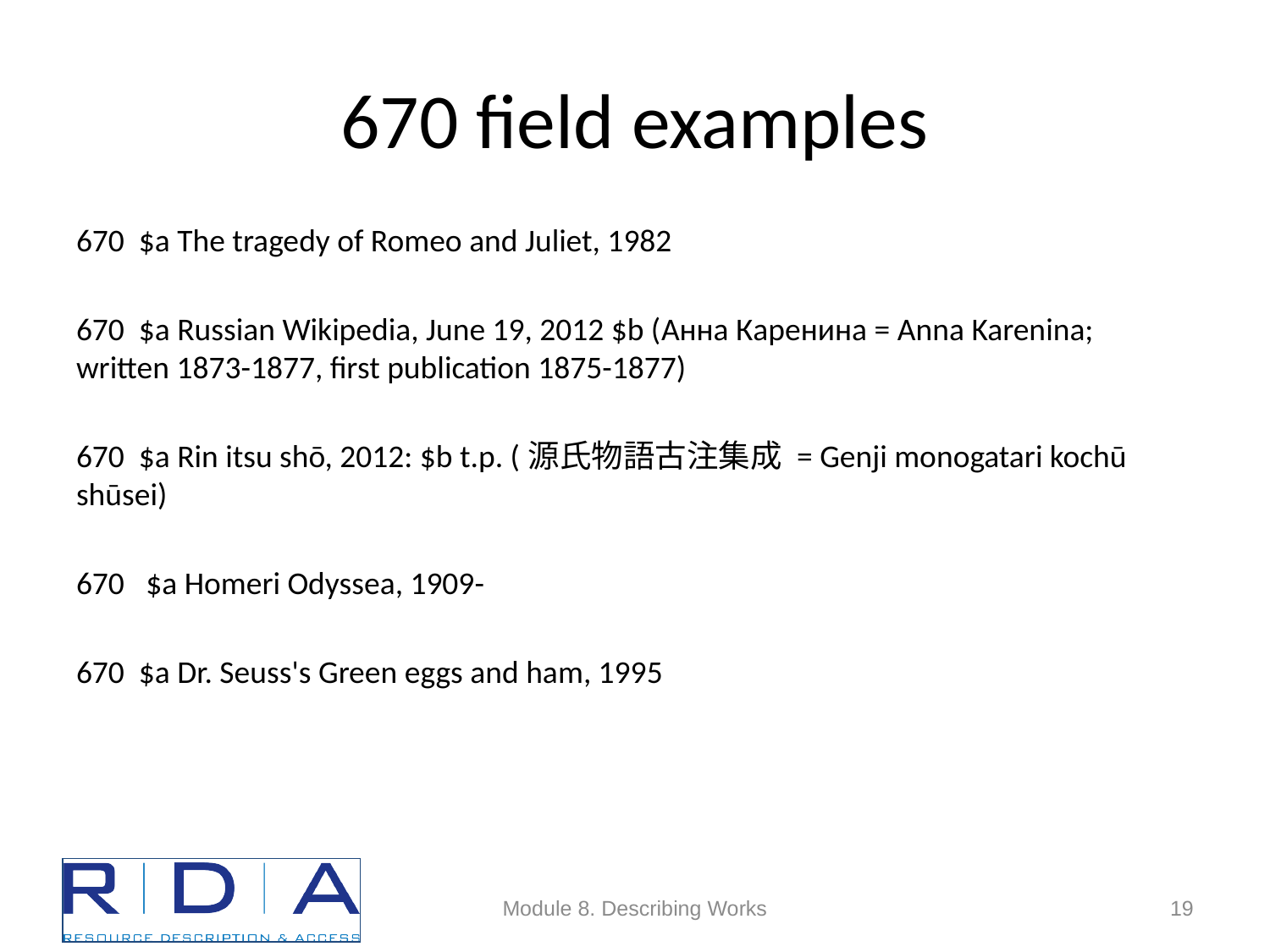

# 670 field examples

670  $a The tragedy of Romeo and Juliet, 1982

670  $a Russian Wikipedia, June 19, 2012 $b (Анна Каренина = Anna Karenina; written 1873-1877, first publication 1875-1877)

670  $a Rin itsu shō, 2012: $b t.p. (源氏物語古注集成 = Genji monogatari kochū shūsei)

670   $a Homeri Odyssea, 1909-

670  $a Dr. Seuss's Green eggs and ham, 1995
Module 8. Describing Works
19